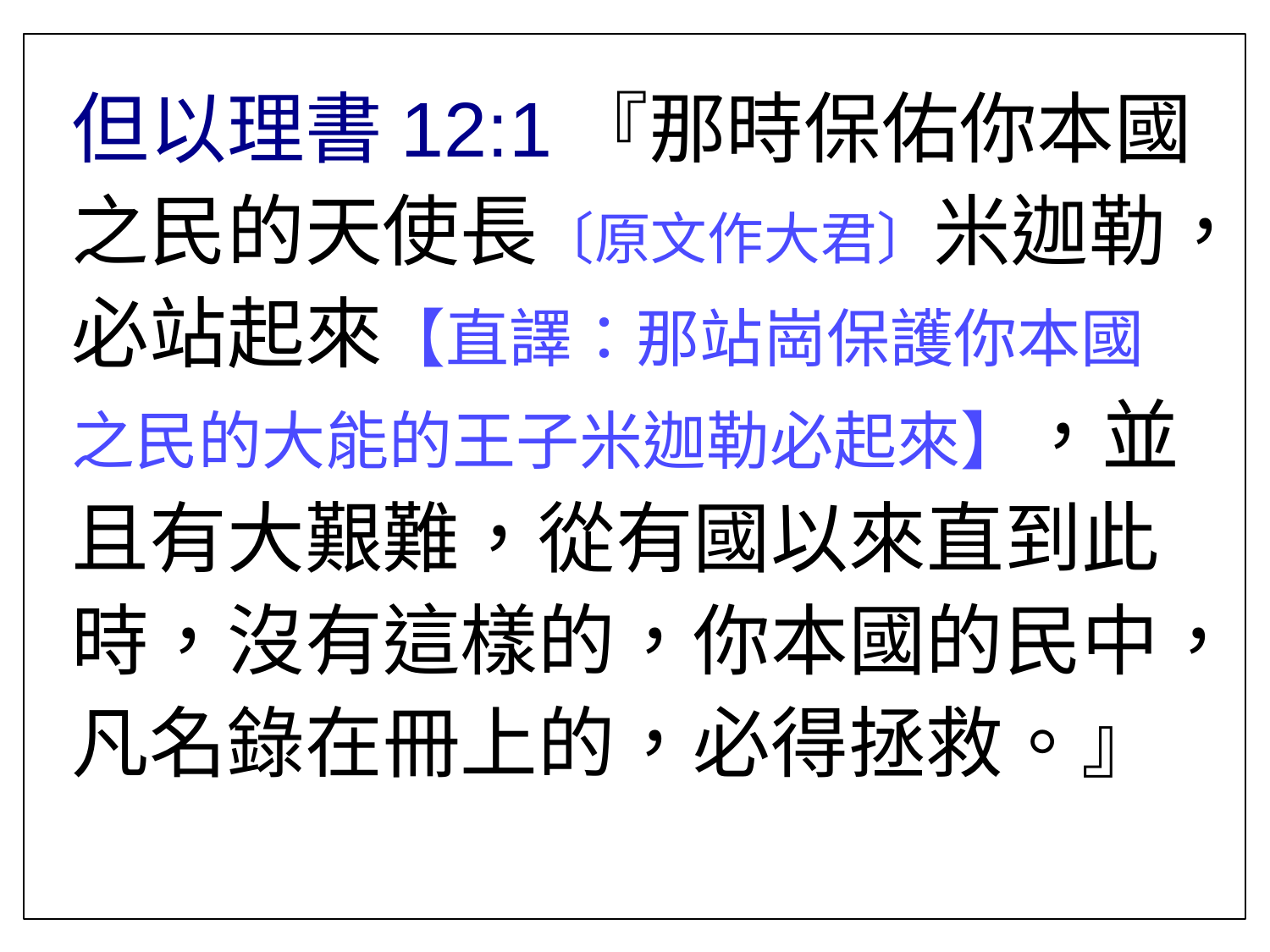

但以理書12:1『那時保佑你本國之民的天使長〔原文作大君〕米迦勒，必站起來【直譯：那站崗保護你本國之民的大能的王子米迦勒必起來】，並且有大艱難，從有國以來直到此時，沒有這樣的，你本國的民中，凡名錄在冊上的，必得拯救。』